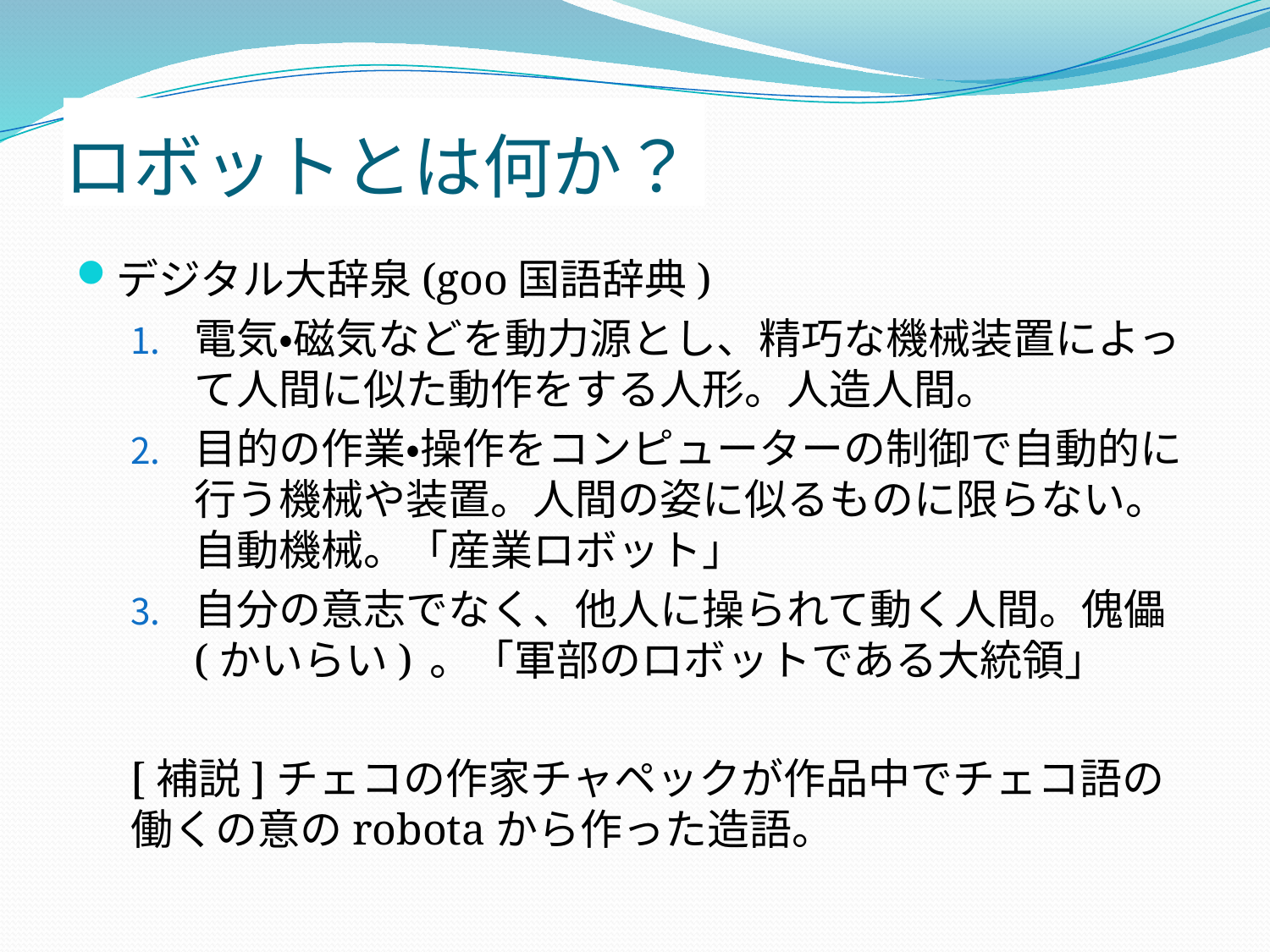

# ロボットとは何か？
デジタル大辞泉(goo国語辞典)
電気・磁気などを動力源とし、精巧な機械装置によって人間に似た動作をする人形。人造人間。
目的の作業・操作をコンピューターの制御で自動的に行う機械や装置。人間の姿に似るものに限らない。自動機械。「産業ロボット」
自分の意志でなく、他人に操られて動く人間。傀儡 (かいらい) 。「軍部のロボットである大統領」

[補説]チェコの作家チャペックが作品中でチェコ語の働くの意のrobotaから作った造語。